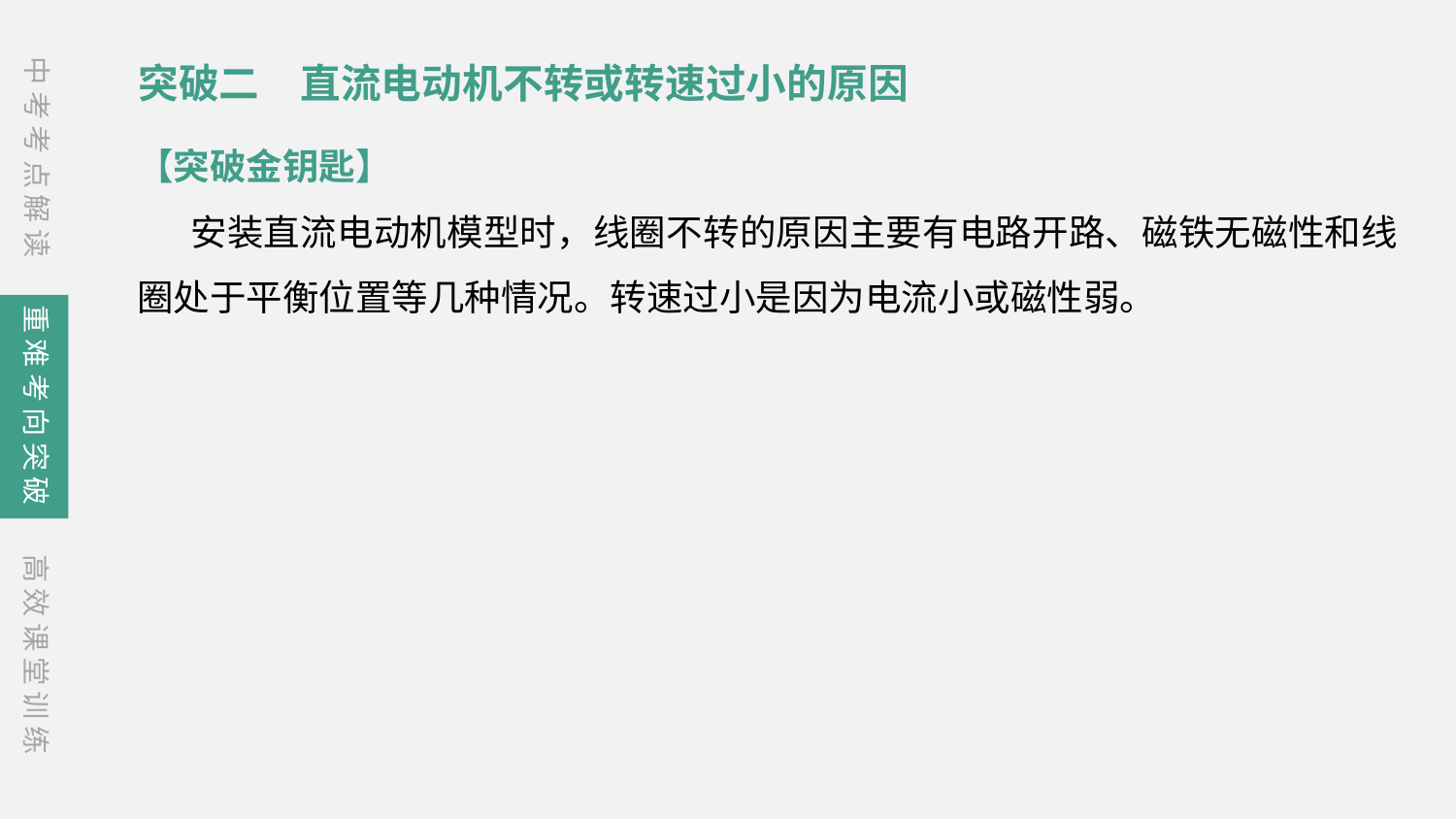

中考考点解读
突破二　直流电动机不转或转速过小的原因
【突破金钥匙】
　  安装直流电动机模型时，线圈不转的原因主要有电路开路、磁铁无磁性和线圈处于平衡位置等几种情况。转速过小是因为电流小或磁性弱。
重难考向突破

高效课堂训练